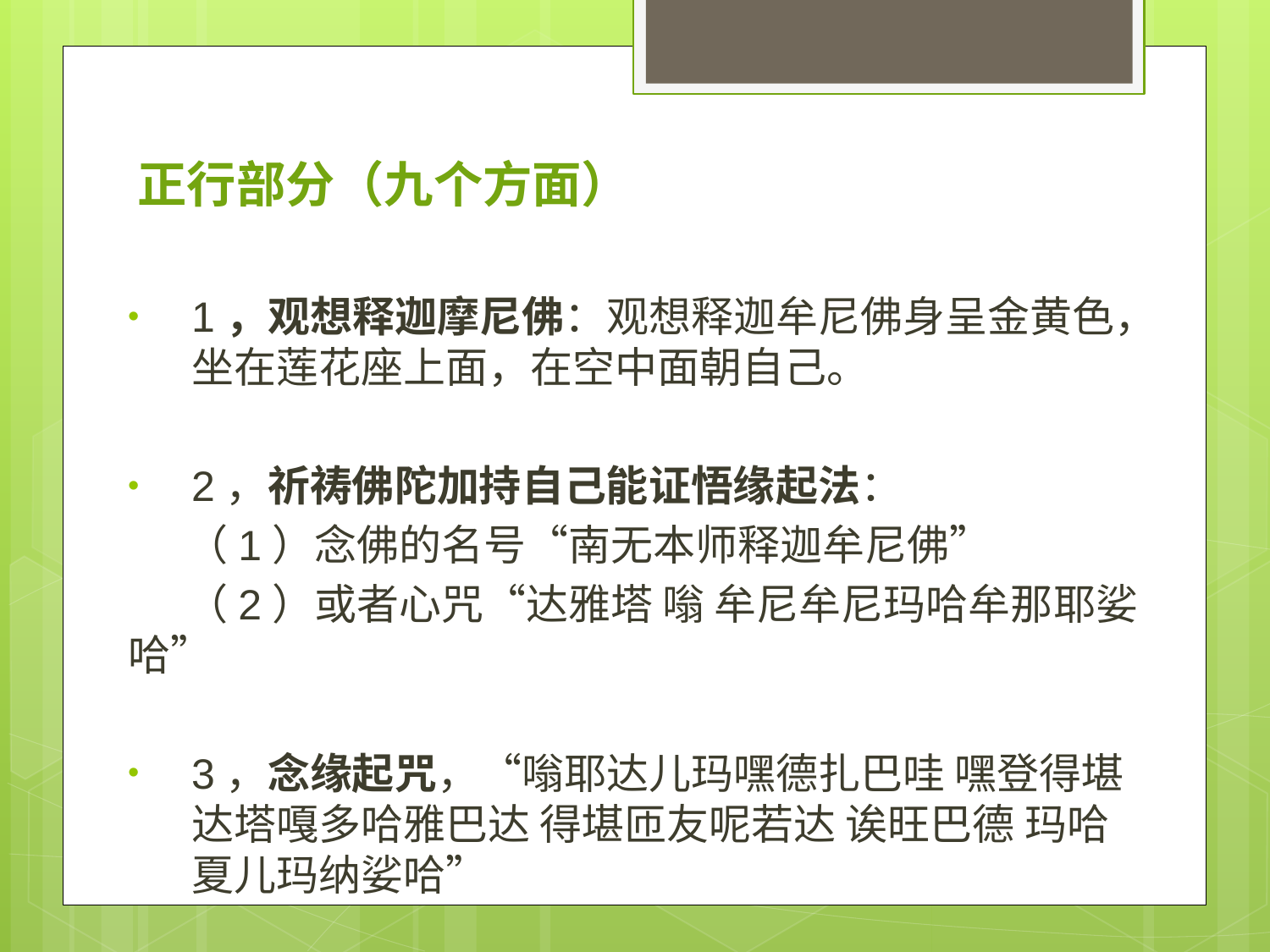

正行部分（九个方面）

1，观想释迦摩尼佛：观想释迦牟尼佛身呈金黄色，坐在莲花座上面，在空中面朝自己。

2，祈祷佛陀加持自己能证悟缘起法：
     （1）念佛的名号“南无本师释迦牟尼佛”
     （2）或者心咒“达雅塔 嗡 牟尼牟尼玛哈牟那耶娑哈”

3，念缘起咒，“嗡耶达儿玛嘿德扎巴哇 嘿登得堪达塔嘎多哈雅巴达 得堪匝友呢若达 诶旺巴德 玛哈 夏儿玛纳娑哈”